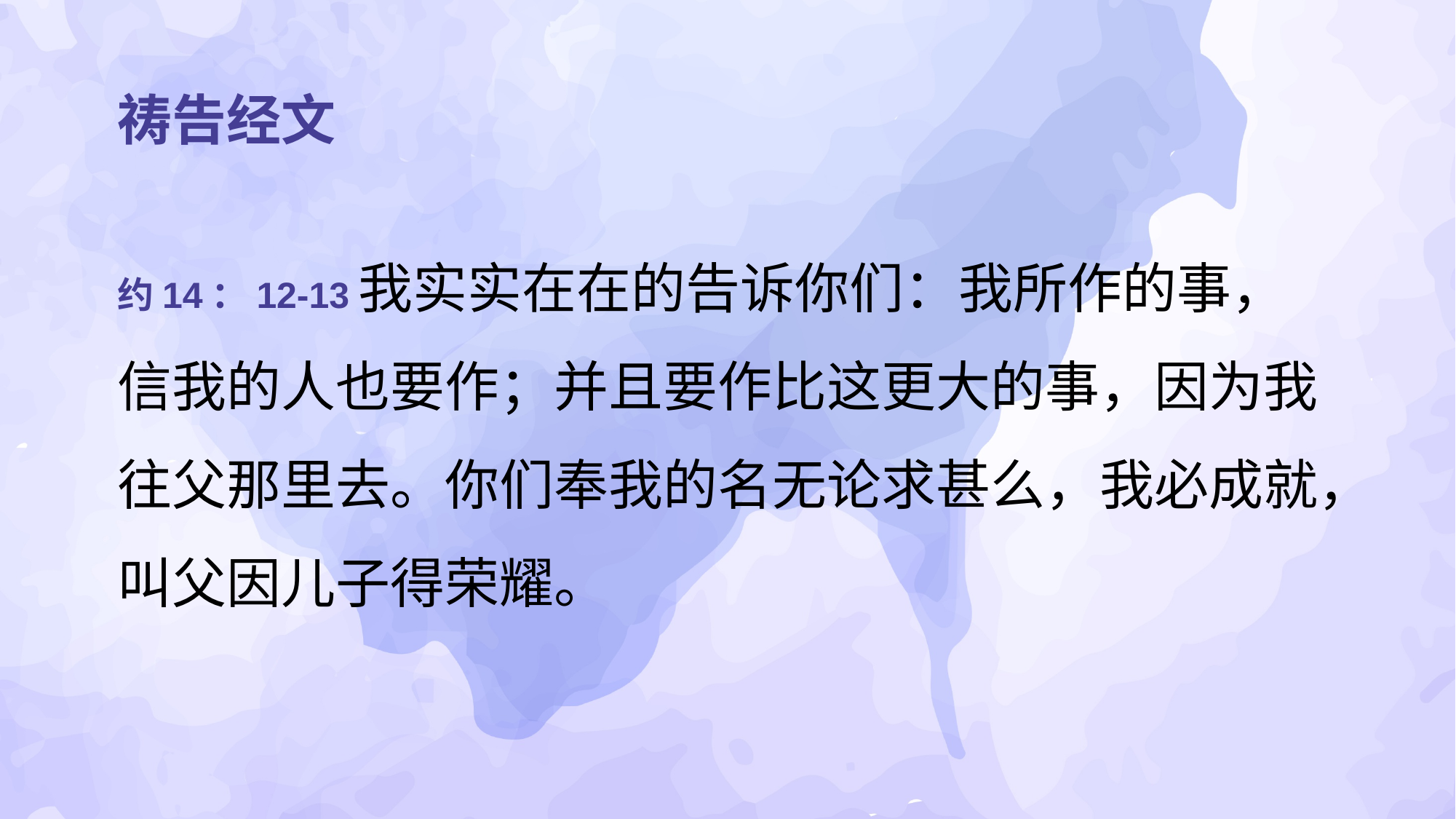

祷告经文

约14：12-13我实实在在的告诉你们：我所作的事，信我的人也要作；并且要作比这更大的事，因为我往父那里去。你们奉我的名无论求甚么，我必成就，叫父因儿子得荣耀。